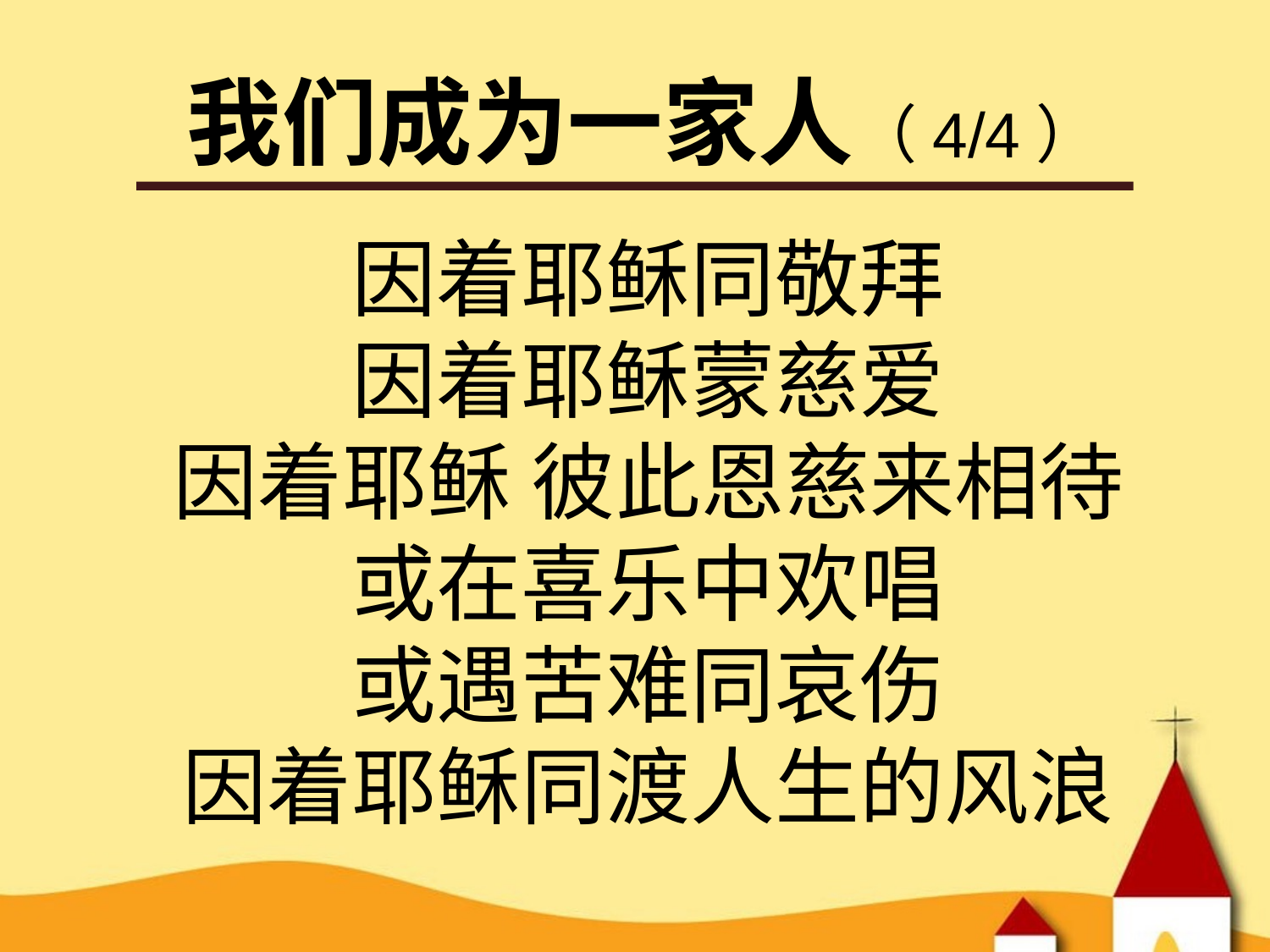

我们成为一家人（4/4）

因着耶稣同敬拜
因着耶稣蒙慈爱
因着耶稣 彼此恩慈来相待
或在喜乐中欢唱
或遇苦难同哀伤
因着耶稣同渡人生的风浪